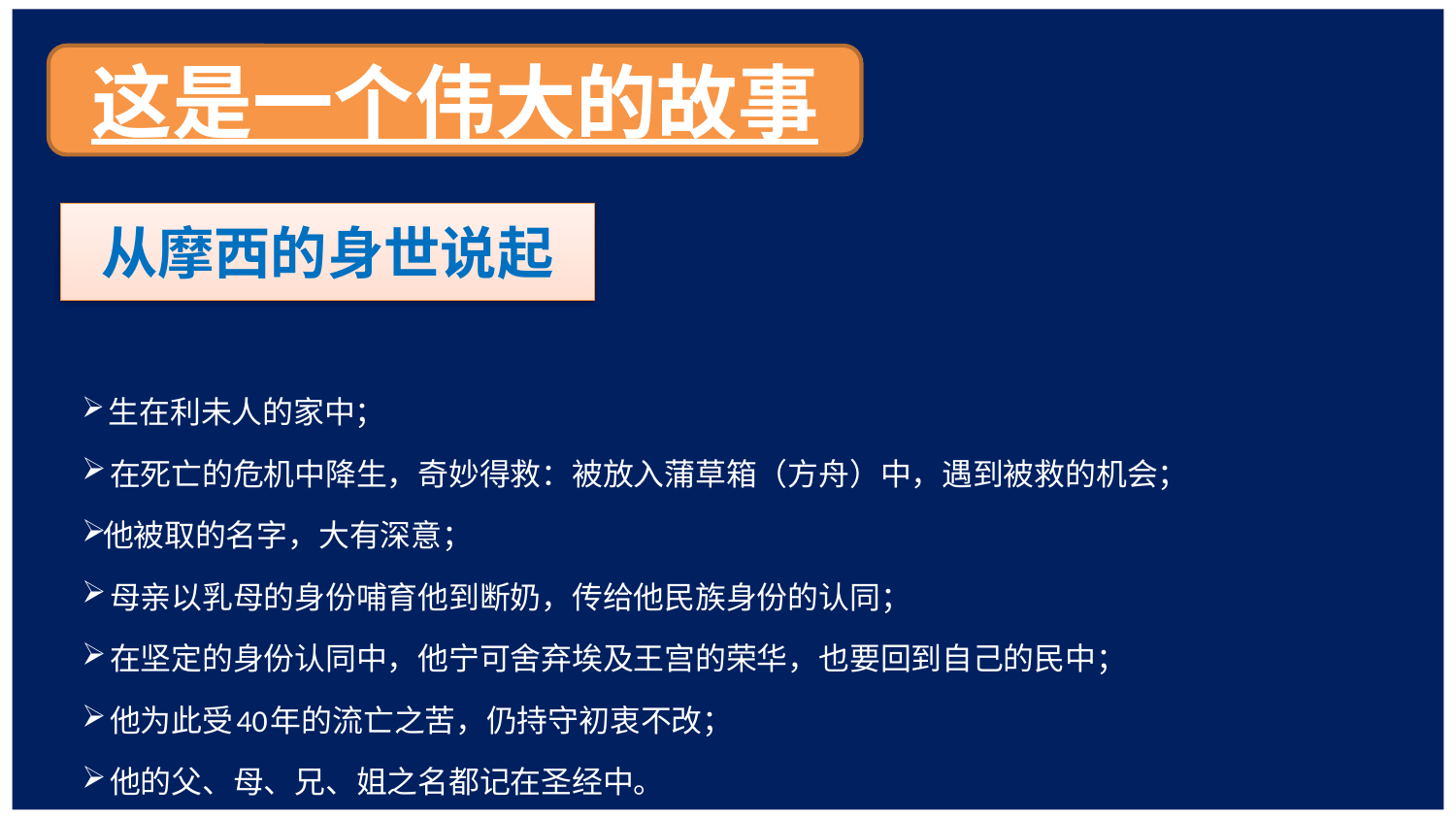

生在利未人的家中；
  在死亡的危机中降生，奇妙得救：被放入蒲草箱（方舟）中，遇到被救的机会；
 他被取的名字，大有深意；
  母亲以乳母的身份哺育他到断奶，传给他民族身份的认同；
  在坚定的身份认同中，他宁可舍弃埃及王宫的荣华，也要回到自己的民中；
  他为此受40年的流亡之苦，仍持守初衷不改；
  他的父、母、兄、姐之名都记在圣经中。

这是一个伟大的故事
从摩西的身世说起